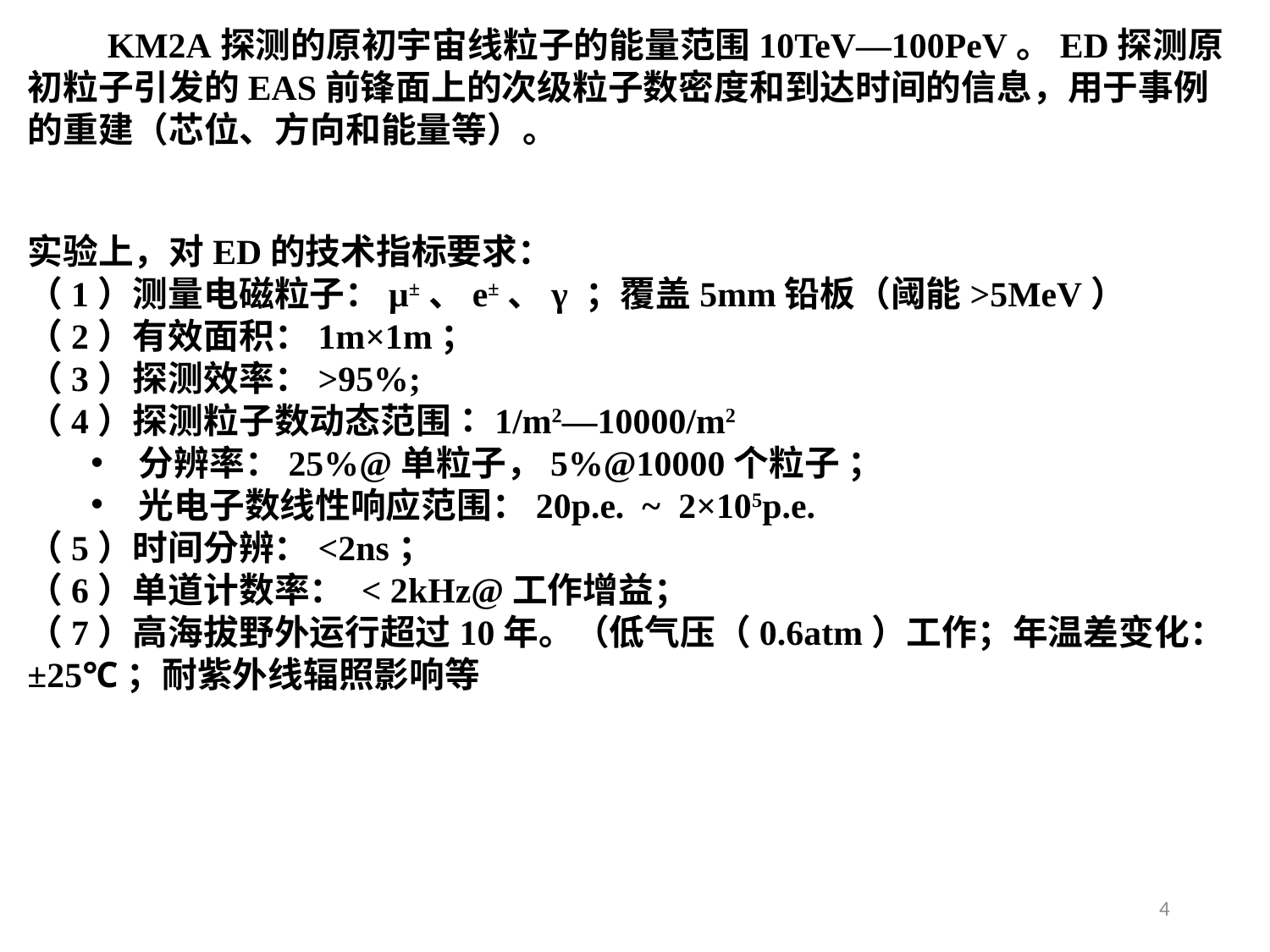

KM2A探测的原初宇宙线粒子的能量范围10TeV—100PeV。ED探测原初粒子引发的EAS前锋面上的次级粒子数密度和到达时间的信息，用于事例的重建（芯位、方向和能量等）。

实验上，对ED的技术指标要求：
（1）测量电磁粒子：μ±、e±、γ ；覆盖5mm铅板（阈能>5MeV）
（2）有效面积：1m×1m；
（3）探测效率：>95%;
（4）探测粒子数动态范围：1/m2—10000/m2
分辨率：25%@单粒子，5%@10000个粒子 ；
光电子数线性响应范围：20p.e.  ~  2×105p.e.
（5）时间分辨：<2ns；
（6）单道计数率： < 2kHz@工作增益；
（7）高海拔野外运行超过10年。（低气压（0.6atm）工作；年温差变化：±25℃；耐紫外线辐照影响等
4